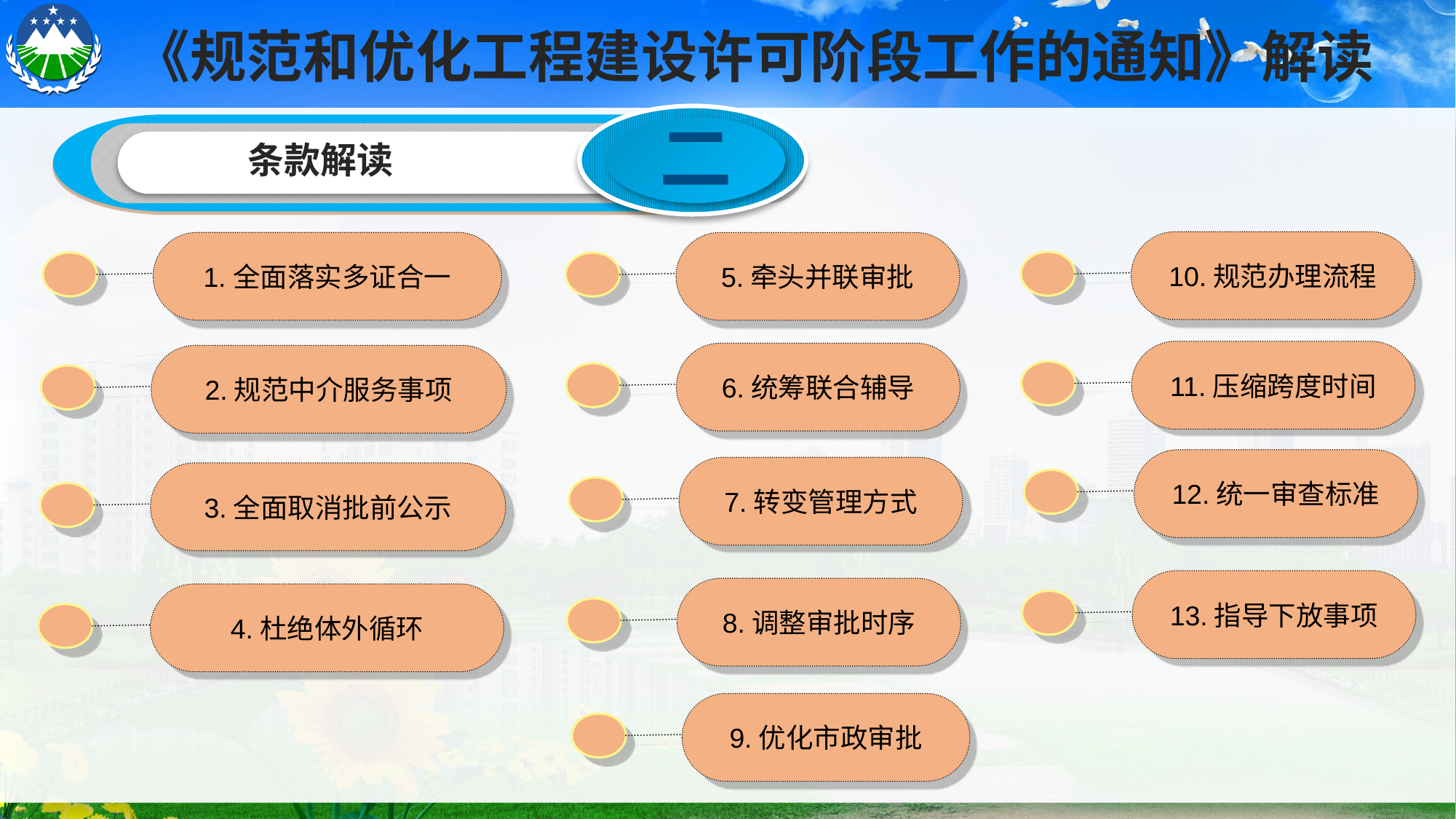

《规范和优化工程建设许可阶段工作的通知》解读

二
条款解读
10.规范办理流程

1.全面落实多证合一

5.牵头并联审批

11.压缩跨度时间

6.统筹联合辅导

2.规范中介服务事项

12.统一审查标准

7.转变管理方式

3.全面取消批前公示

13.指导下放事项

8.调整审批时序

4.杜绝体外循环

9.优化市政审批